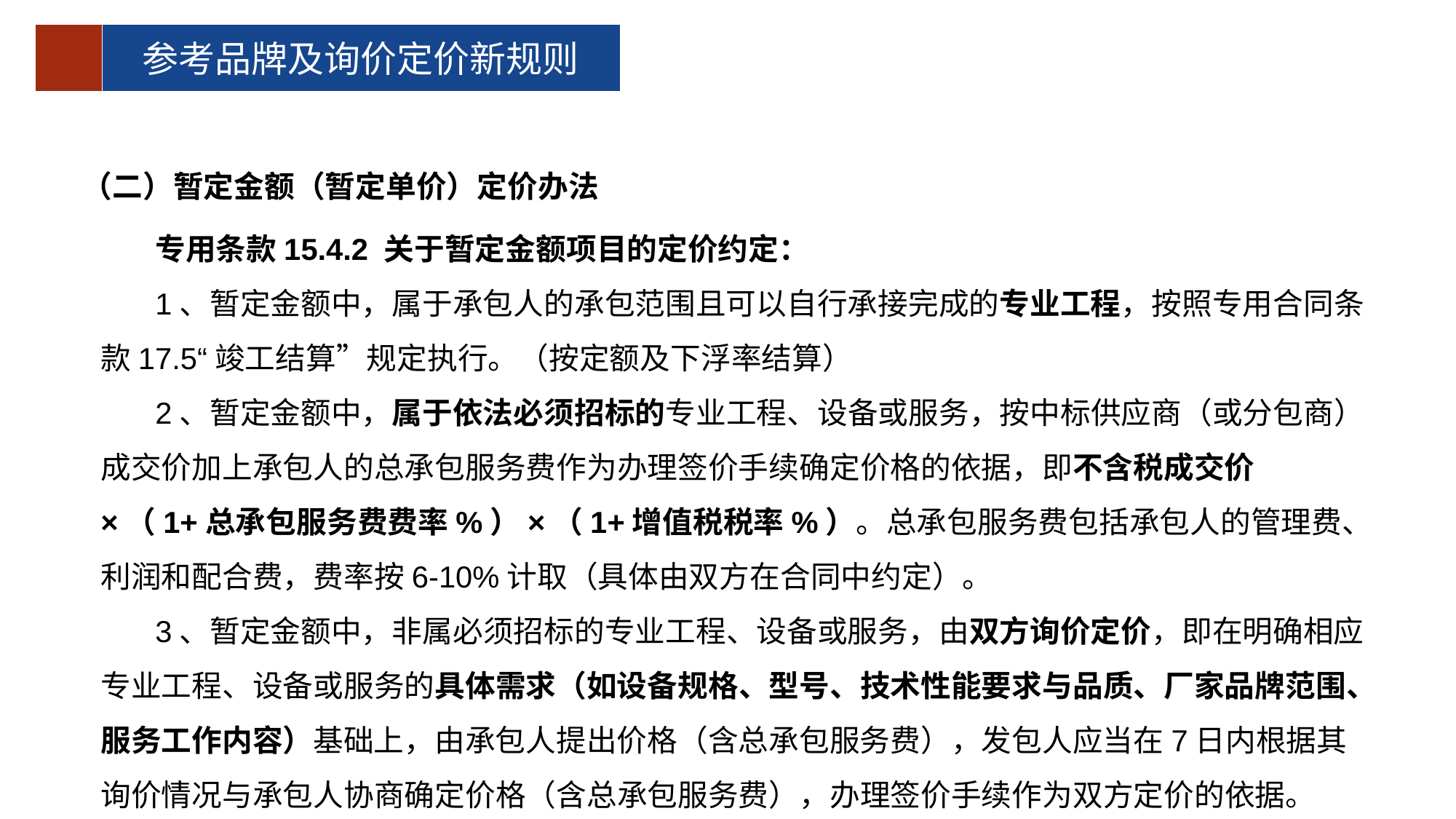

参考品牌及询价定价新规则
（二）暂定金额（暂定单价）定价办法
专用条款15.4.2 关于暂定金额项目的定价约定：
1、暂定金额中，属于承包人的承包范围且可以自行承接完成的专业工程，按照专用合同条款17.5“竣工结算”规定执行。（按定额及下浮率结算）
2、暂定金额中，属于依法必须招标的专业工程、设备或服务，按中标供应商（或分包商）成交价加上承包人的总承包服务费作为办理签价手续确定价格的依据，即不含税成交价×（1+总承包服务费费率%）×（1+增值税税率%）。总承包服务费包括承包人的管理费、利润和配合费，费率按6-10%计取（具体由双方在合同中约定）。
3、暂定金额中，非属必须招标的专业工程、设备或服务，由双方询价定价，即在明确相应专业工程、设备或服务的具体需求（如设备规格、型号、技术性能要求与品质、厂家品牌范围、服务工作内容）基础上，由承包人提出价格（含总承包服务费），发包人应当在7日内根据其询价情况与承包人协商确定价格（含总承包服务费），办理签价手续作为双方定价的依据。